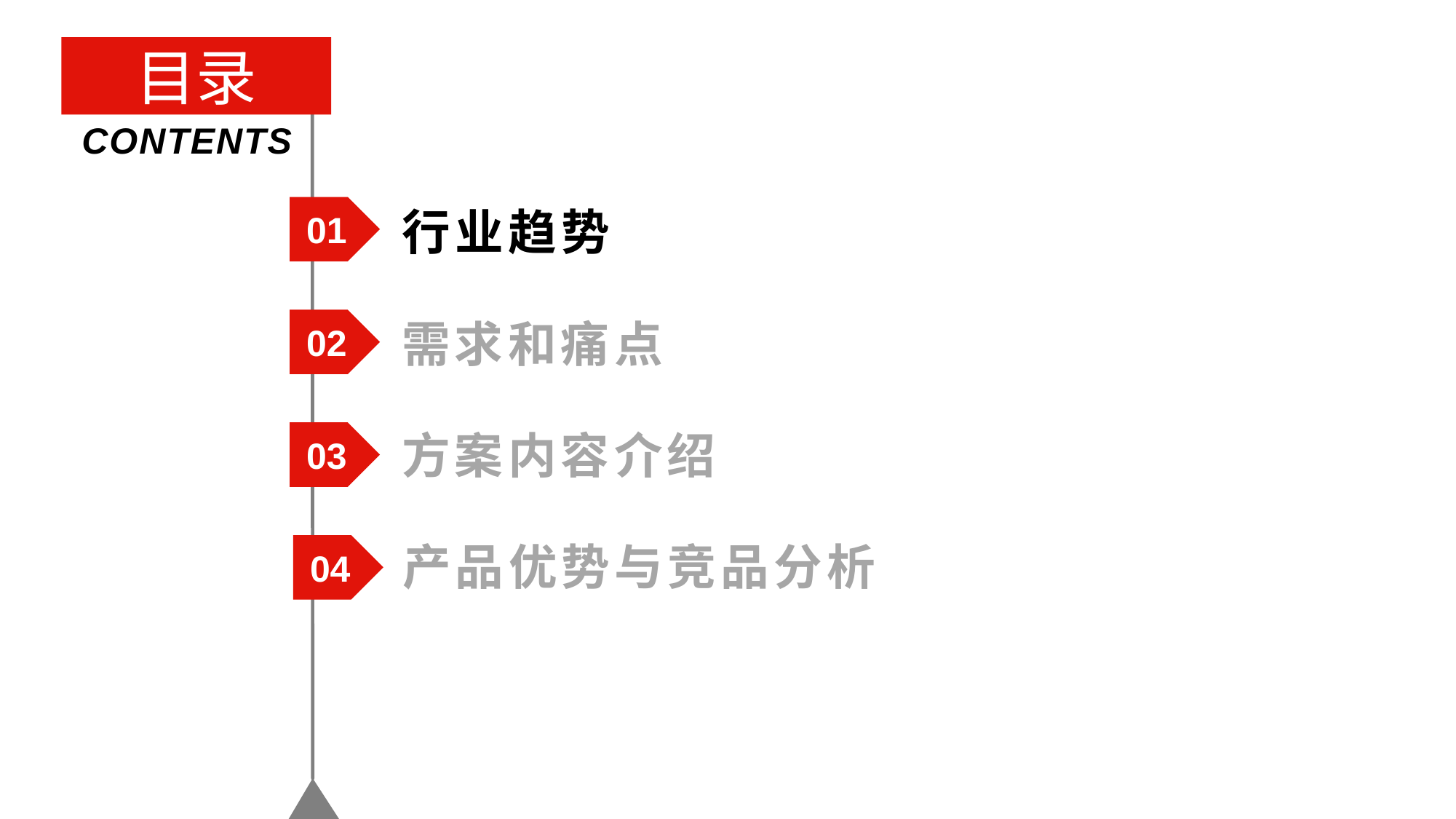

目录
CONTENTS
01
行业趋势
02
需求和痛点

03
方案内容介绍
04
产品优势与竞品分析